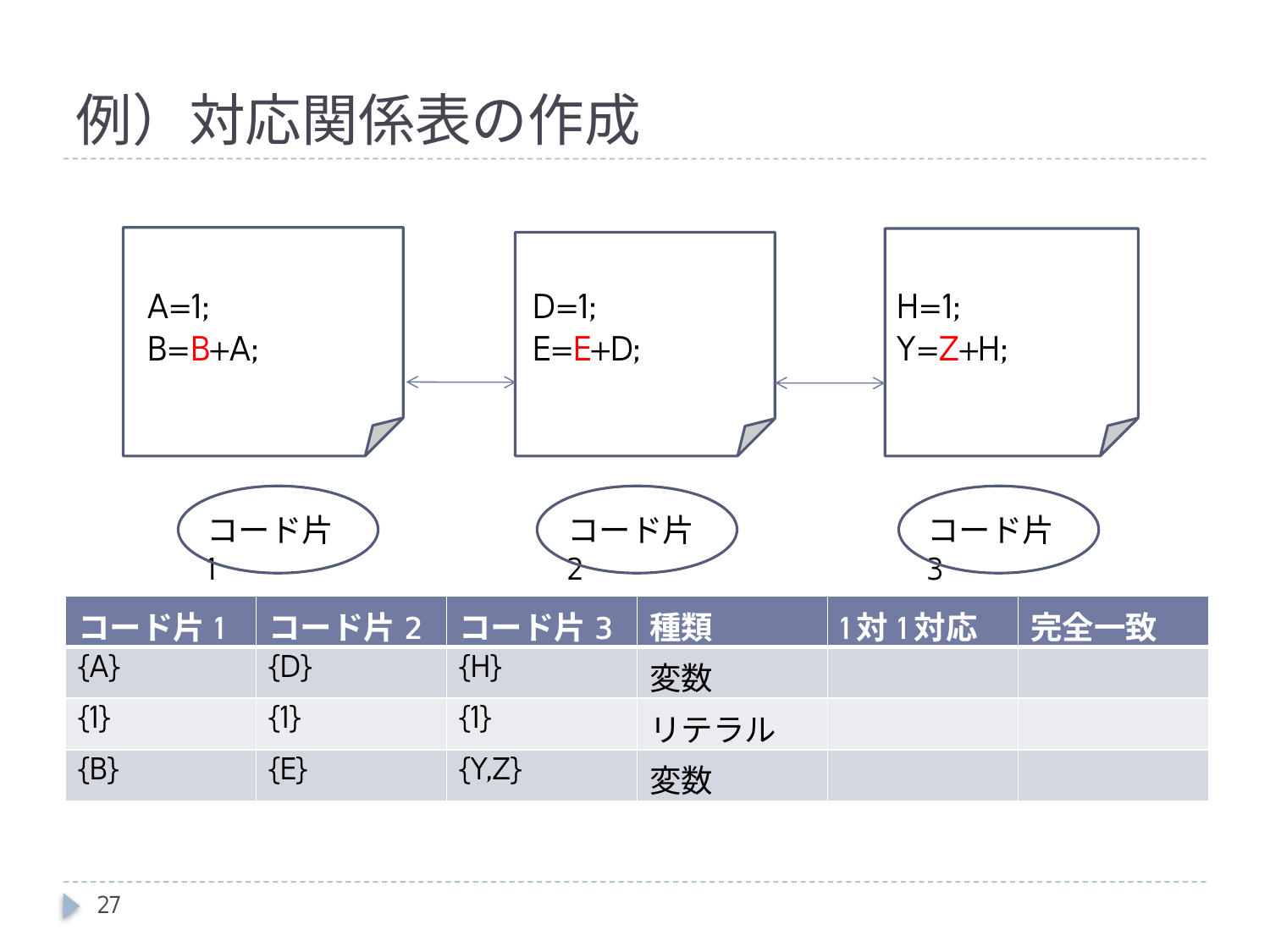

# 例）対応関係表の作成

A=1;
B=B+A;

D=1;
E=E+D;

H=1;
Y=Z+H;

コード片2
コード片3
コード片1
| コード片1 | コード片2 | コード片3 | 種類 | 1対1対応 | 完全一致 |
| --- | --- | --- | --- | --- | --- |
| {A} | {D} | {H} | 変数 |  |  |
| {1} | {1} | {1} | リテラル |  |  |
| {B} | {E} | {Y,Z} | 変数 |  |  |
27